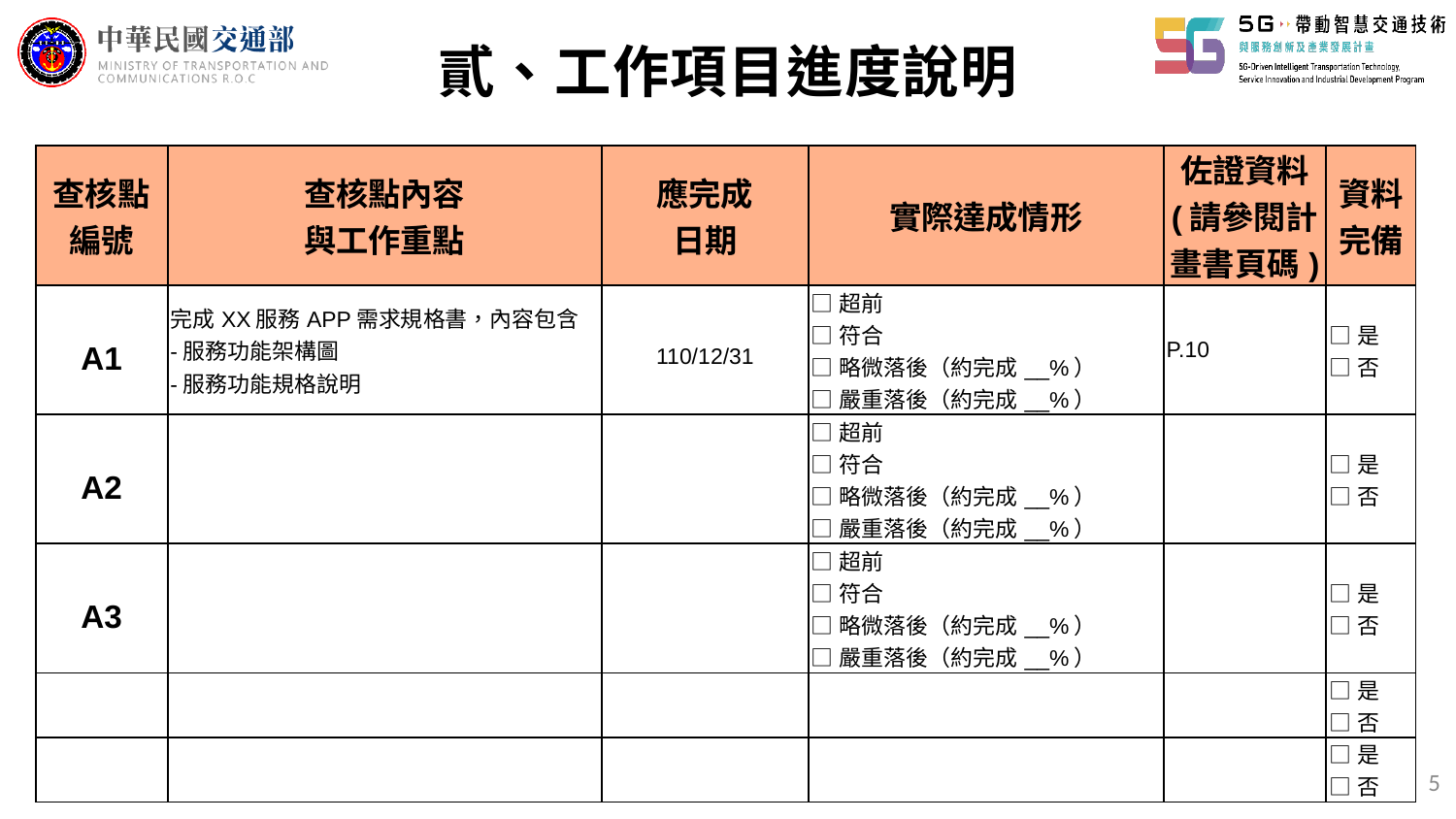

貳、工作項目進度說明
| 查核點編號 | 查核點內容 與工作重點 | 應完成 日期 | 實際達成情形 | 佐證資料 (請參閱計畫書頁碼) | 資料完備 |
| --- | --- | --- | --- | --- | --- |
| A1 | 完成XX服務APP需求規格書，內容包含 -服務功能架構圖 -服務功能規格說明 | 110/12/31 | □超前 □符合 □略微落後（約完成\_\_%） □嚴重落後（約完成\_\_%） | P.10 | □是 □否 |
| A2 |  |  | □超前 □符合 □略微落後（約完成\_\_%） □嚴重落後（約完成\_\_%） |  | □是 □否 |
| A3 |  |  | □超前 □符合 □略微落後（約完成\_\_%） □嚴重落後（約完成\_\_%） |  | □是 □否 |
|  |  |  |  |  | □是 □否 |
|  |  |  |  |  | □是 □否 |
5